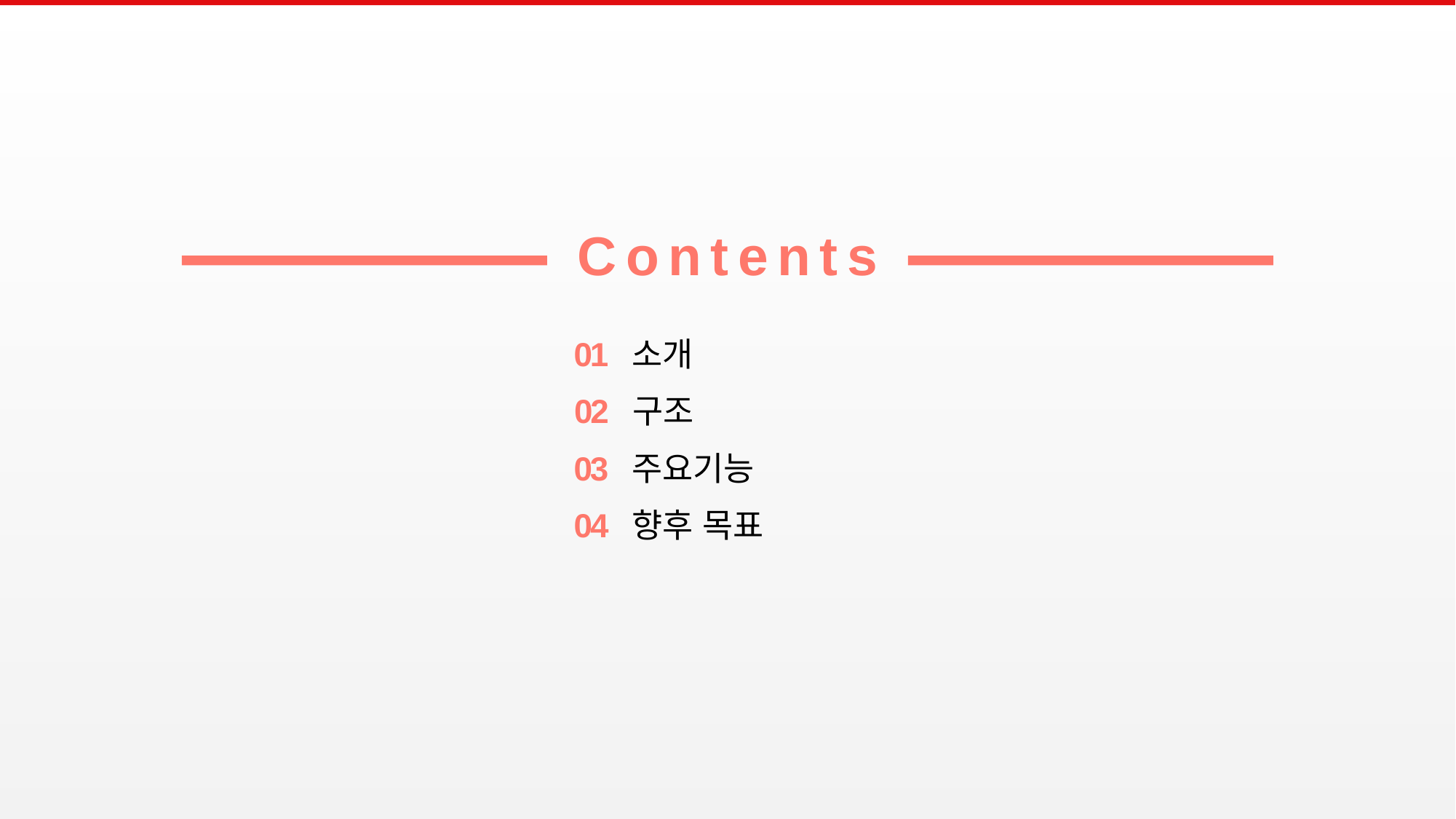

Contents

01
소개
구조
02
03
주요기능
향후 목표
04